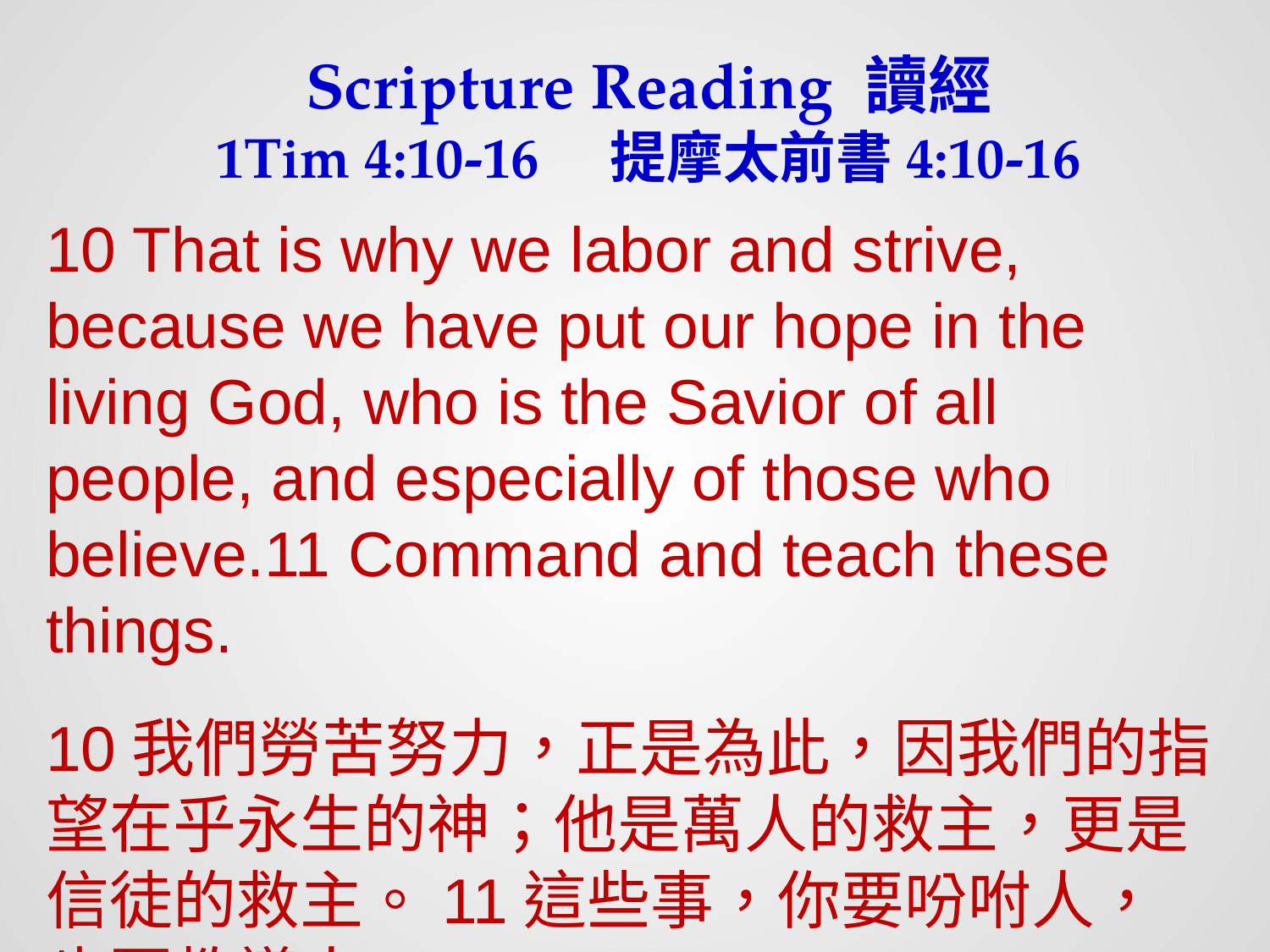

Scripture Reading 讀經
1Tim 4:10-16    提摩太前書4:10-16
10 That is why we labor and strive, because we have put our hope in the living God, who is the Savior of all people, and especially of those who believe.11 Command and teach these things.

10我們勞苦努力，正是為此，因我們的指望在乎永生的神；他是萬人的救主，更是信徒的救主。11這些事，你要吩咐人，也要教導人。